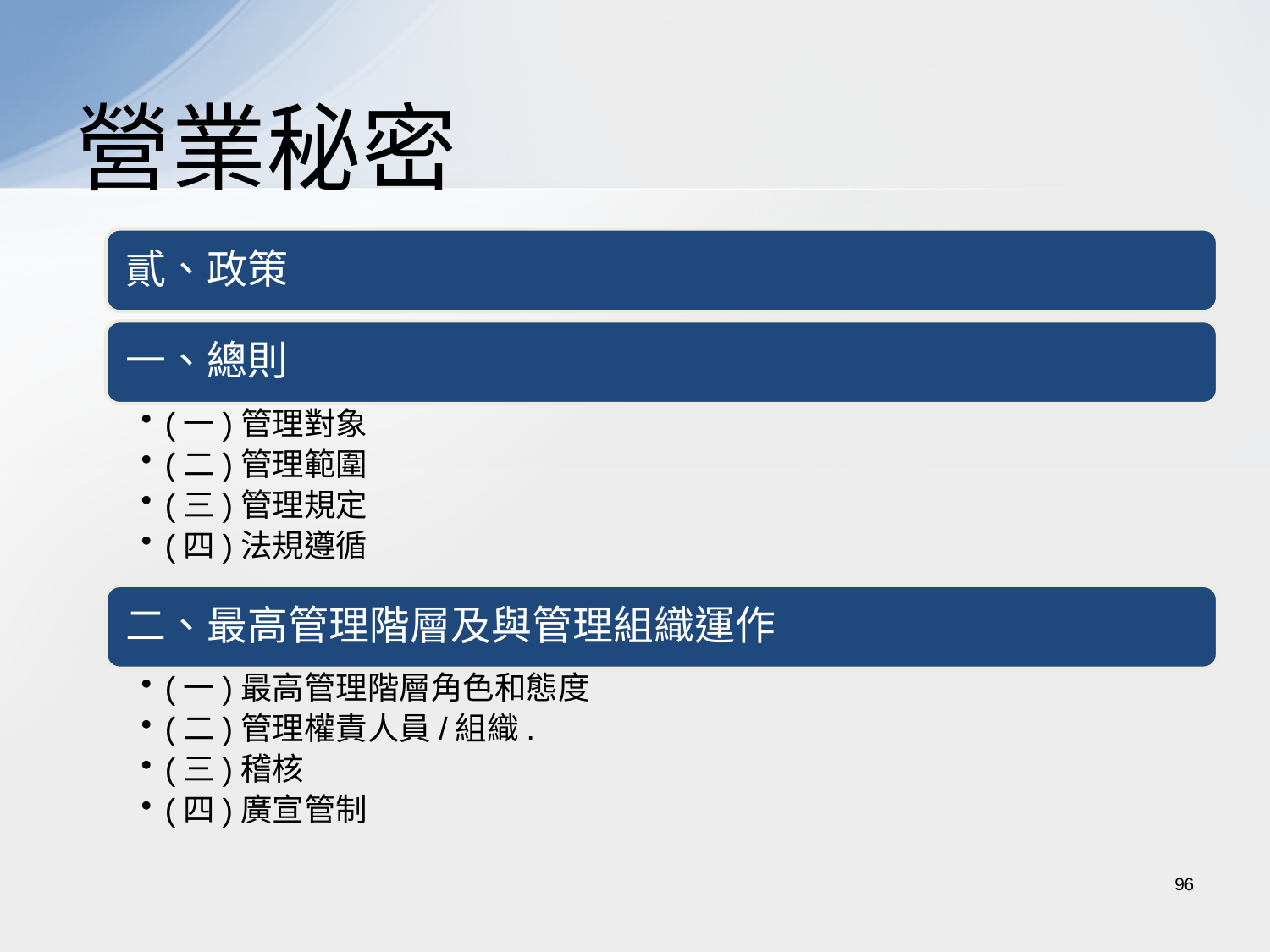

# 營業秘密
貳、政策
一、總則
(一)管理對象
(二)管理範圍
(三)管理規定
(四)法規遵循
二、最高管理階層及與管理組織運作
(一)最高管理階層角色和態度
(二)管理權責人員/組織.
(三)稽核
(四)廣宣管制
96